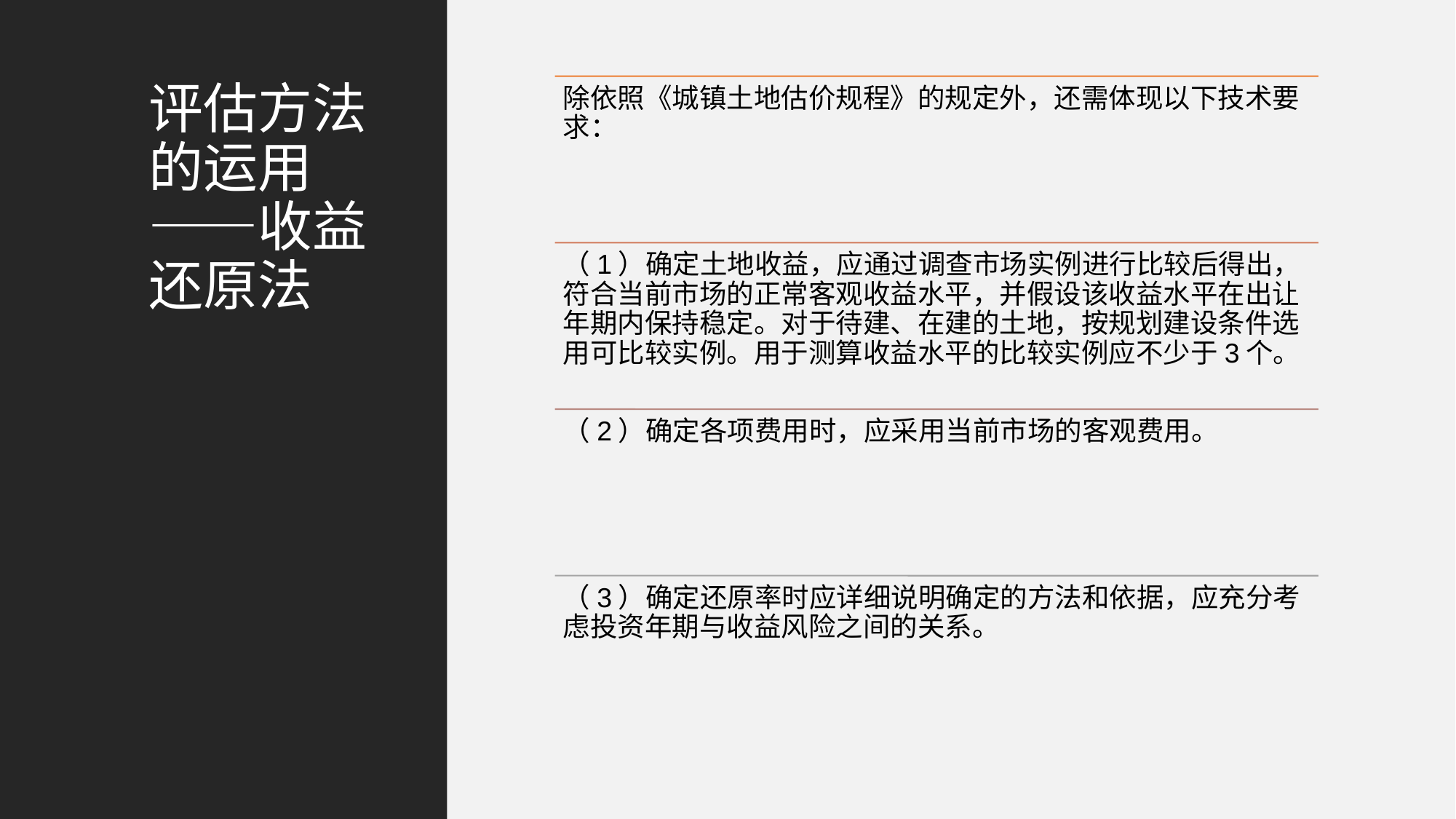

# 评估方法的运用——收益还原法
除依照《城镇土地估价规程》的规定外，还需体现以下技术要求：
（1）确定土地收益，应通过调查市场实例进行比较后得出，符合当前市场的正常客观收益水平，并假设该收益水平在出让年期内保持稳定。对于待建、在建的土地，按规划建设条件选用可比较实例。用于测算收益水平的比较实例应不少于3个。
（2）确定各项费用时，应采用当前市场的客观费用。
（3）确定还原率时应详细说明确定的方法和依据，应充分考虑投资年期与收益风险之间的关系。